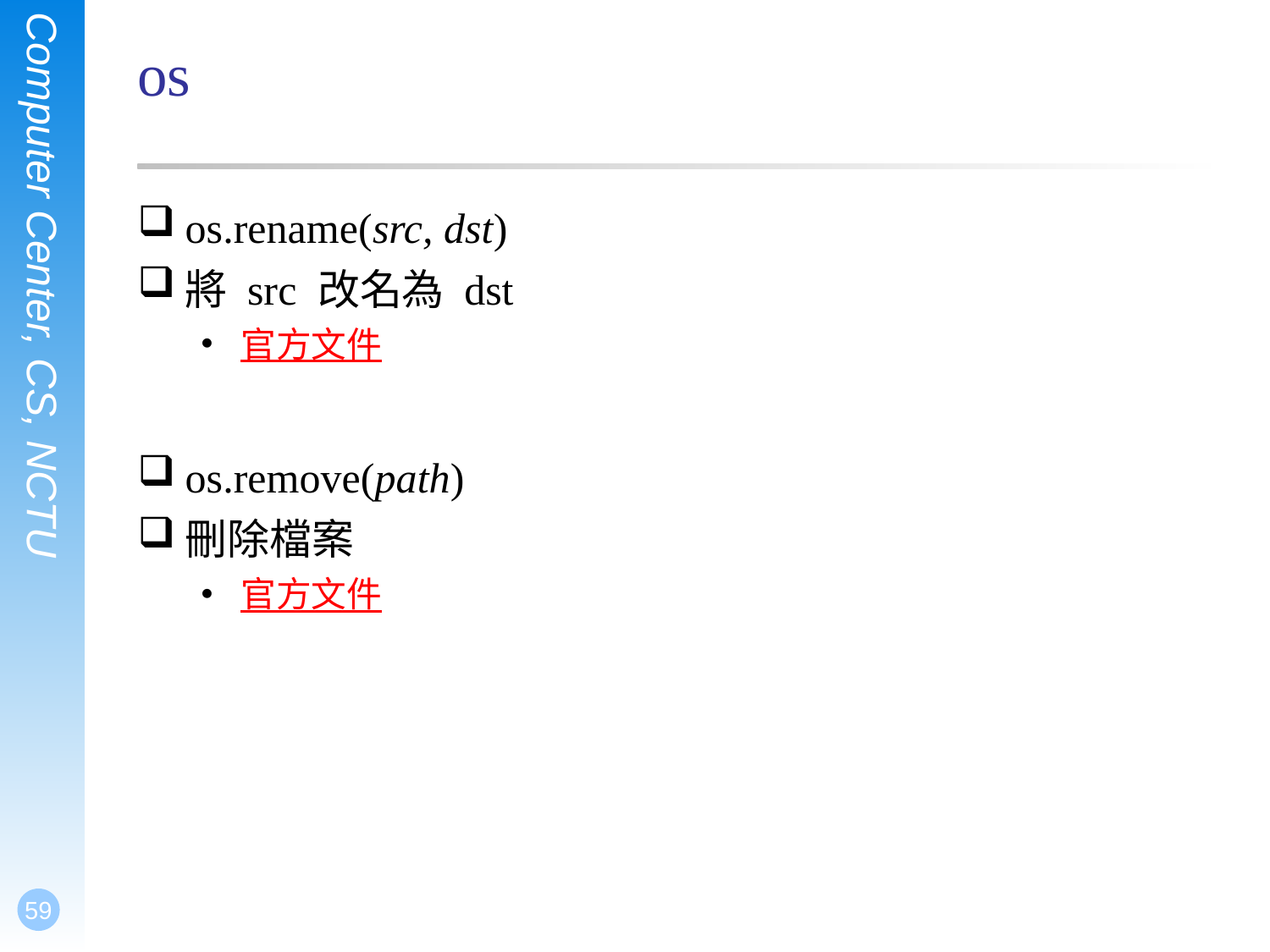

# os
os.rename(src, dst)
將 src 改名為 dst
官方文件

os.remove(path)
刪除檔案
官方文件